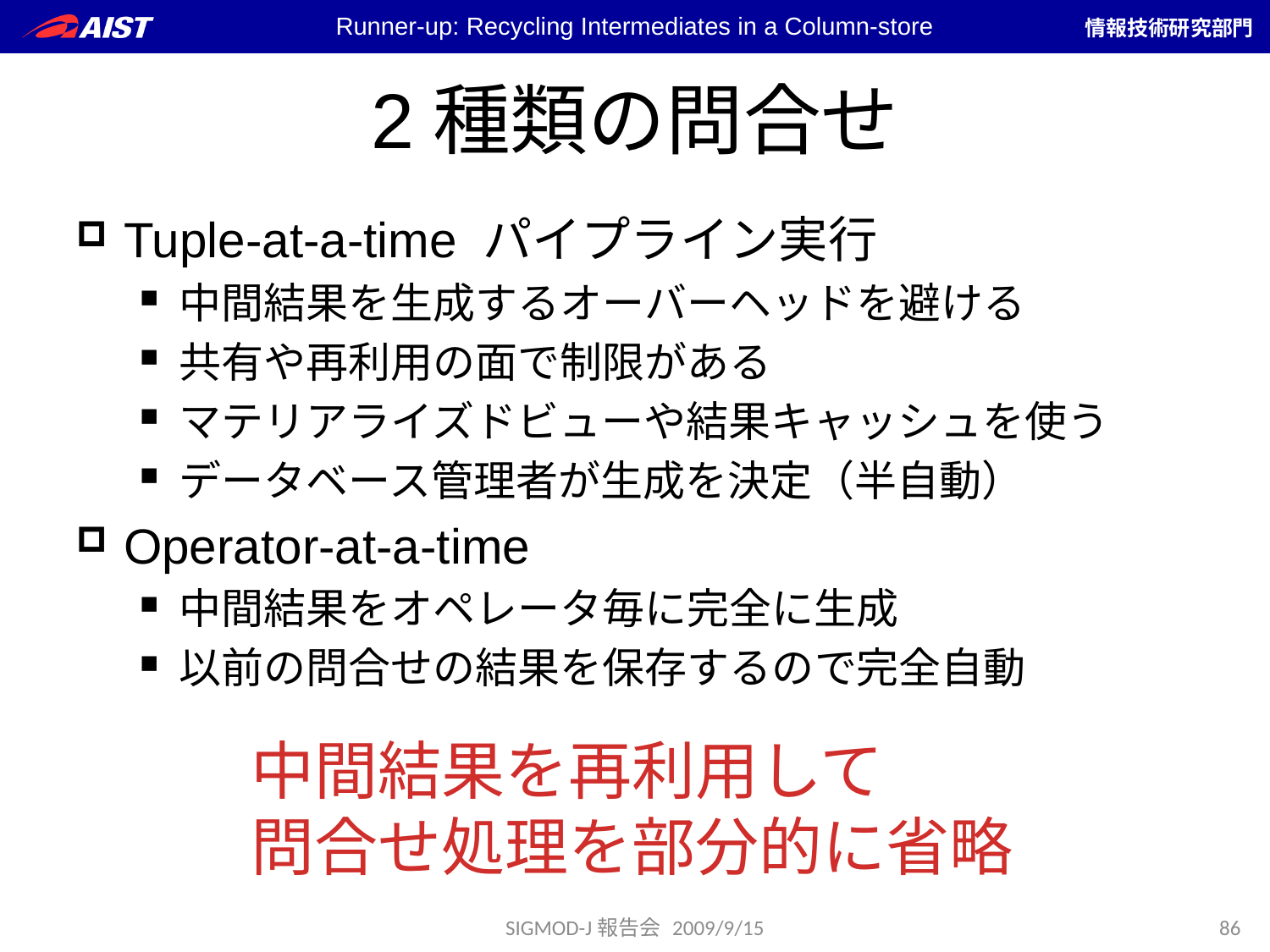

Runner-up: Recycling Intermediates in a Column-store
# 2種類の問合せ
Tuple-at-a-time パイプライン実行
中間結果を生成するオーバーヘッドを避ける
共有や再利用の面で制限がある
マテリアライズドビューや結果キャッシュを使う
データベース管理者が生成を決定（半自動）
Operator-at-a-time
中間結果をオペレータ毎に完全に生成
以前の問合せの結果を保存するので完全自動
中間結果を再利用して
問合せ処理を部分的に省略
SIGMOD-J報告会 2009/9/15
86